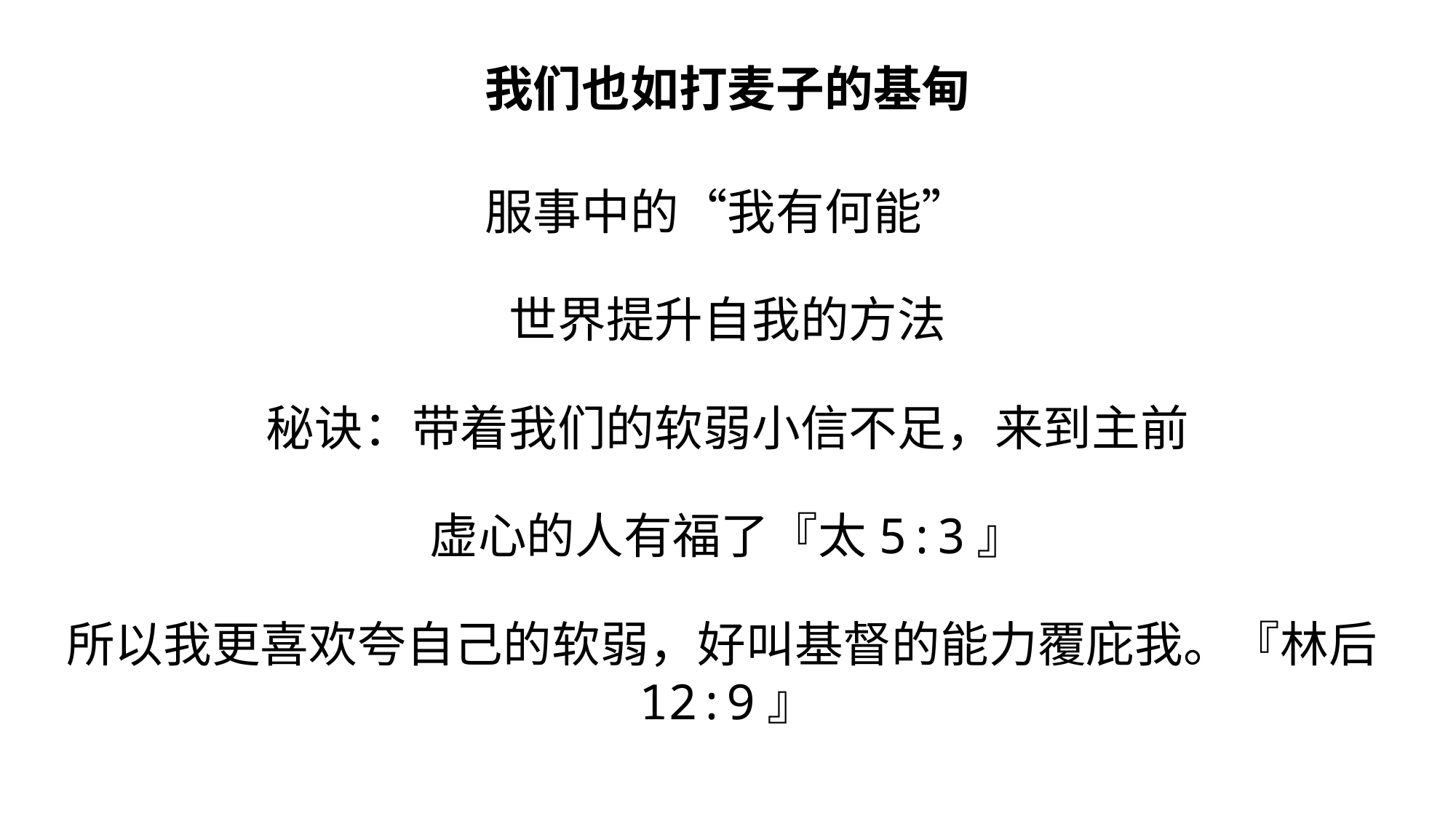

我们也如打麦子的基甸
服事中的“我有何能”
世界提升自我的方法
秘诀：带着我们的软弱小信不足，来到主前
虚心的人有福了『太5:3』
所以我更喜欢夸自己的软弱，好叫基督的能力覆庇我。『林后12:9』